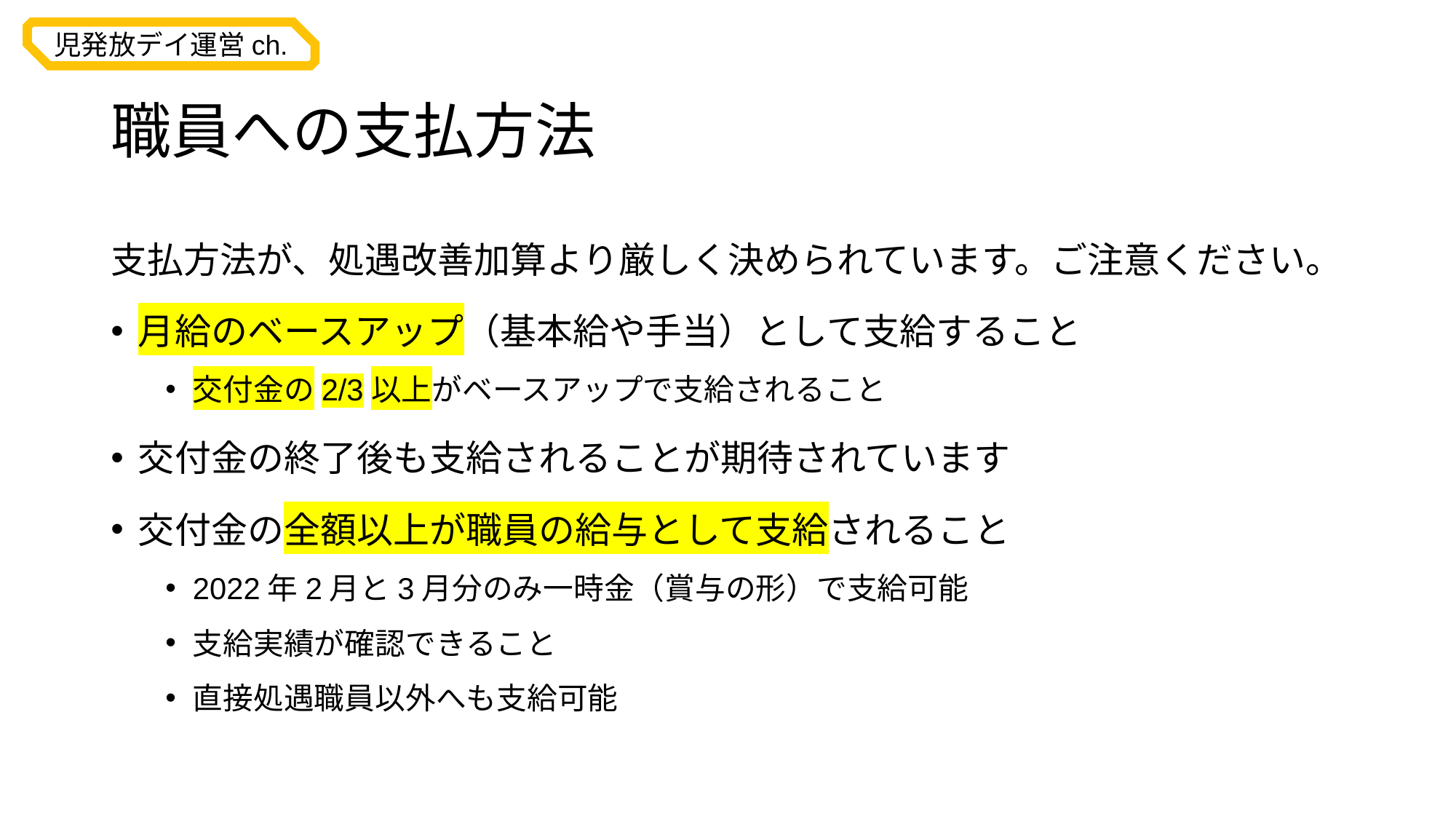

# 職員への支払方法
支払方法が、処遇改善加算より厳しく決められています。ご注意ください。
月給のベースアップ（基本給や手当）として支給すること
交付金の2/3以上がベースアップで支給されること
交付金の終了後も支給されることが期待されています
交付金の全額以上が職員の給与として支給されること
2022年2月と3月分のみ一時金（賞与の形）で支給可能
支給実績が確認できること
直接処遇職員以外へも支給可能